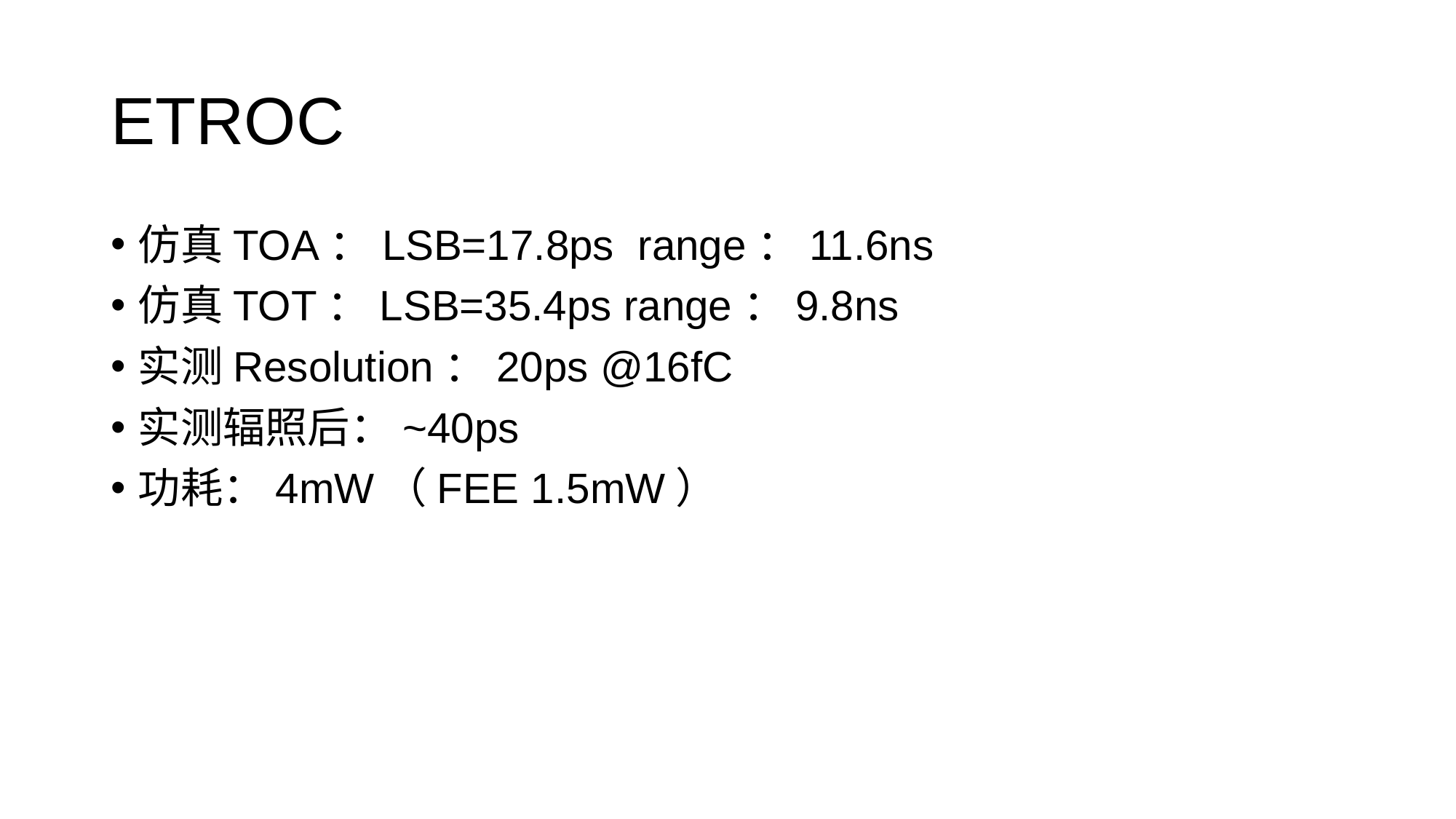

# ETROC
仿真TOA：LSB=17.8ps  range：11.6ns
仿真TOT：LSB=35.4ps range：9.8ns
实测Resolution：20ps @16fC
实测辐照后：~40ps
功耗：4mW（FEE 1.5mW）